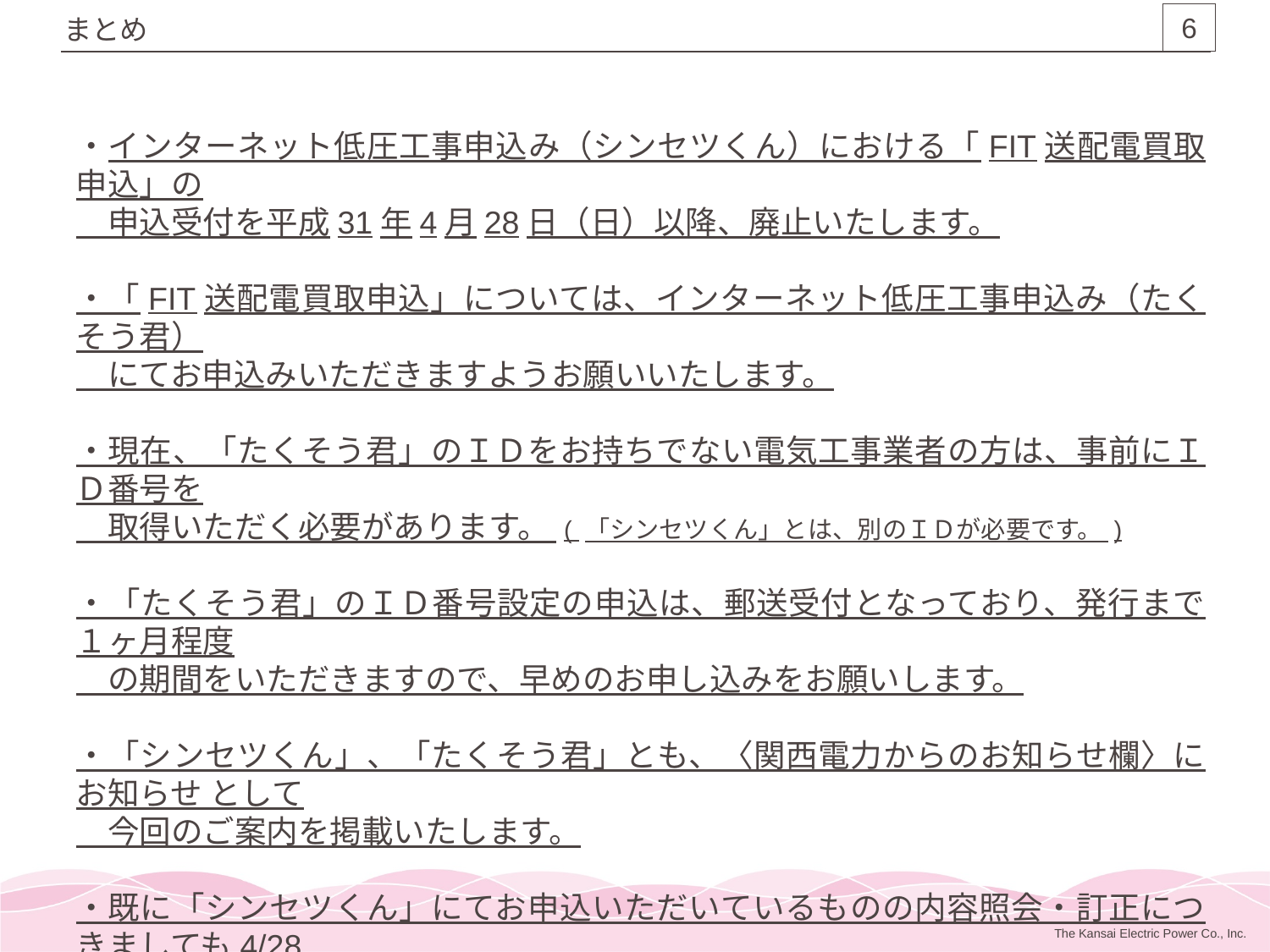

6
# まとめ
・インターネット低圧工事申込み（シンセツくん）における「FIT送配電買取申込」の
　申込受付を平成31年4月28日（日）以降、廃止いたします。

・「FIT送配電買取申込」については、インターネット低圧工事申込み（たくそう君）
　にてお申込みいただきますようお願いいたします。

・現在、「たくそう君」のＩＤをお持ちでない電気工事業者の方は、事前にＩＤ番号を
　取得いただく必要があります。 ( 「シンセツくん」とは、別のＩＤが必要です。 )

・「たくそう君」のＩＤ番号設定の申込は、郵送受付となっており、発行まで１ヶ月程度
　の期間をいただきますので、早めのお申し込みをお願いします。

・「シンセツくん」、「たくそう君」とも、〈関西電力からのお知らせ欄〉に お知らせ として
　今回のご案内を掲載いたします。

・既に「シンセツくん」にてお申込いただいているものの内容照会・訂正につきましても4/28
　以降は「たくそう君」のＩＤ・パスワードが必要となります。